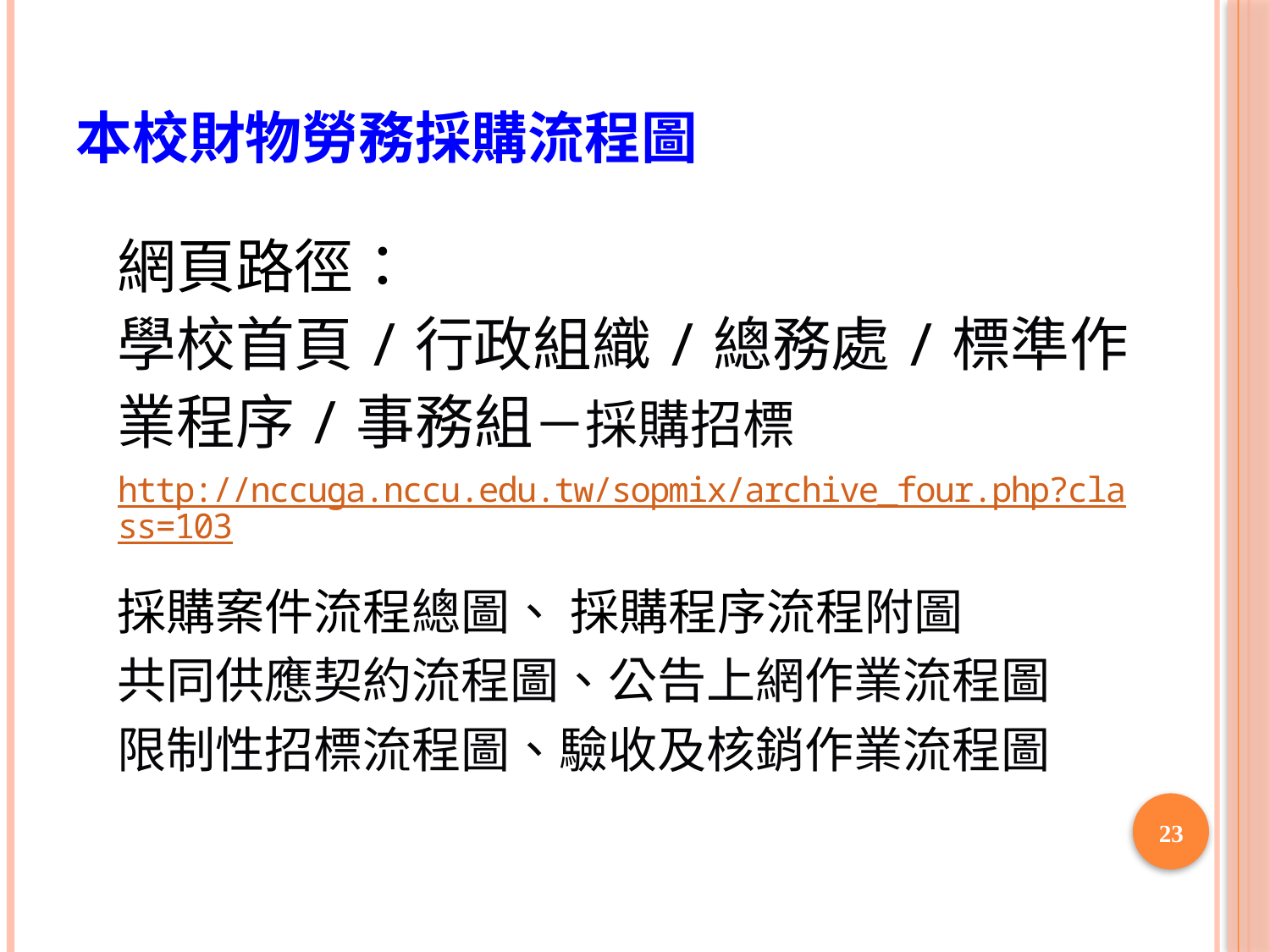

# 本校財物勞務採購流程圖
網頁路徑：
學校首頁/行政組織/總務處/標準作
業程序/事務組－採購招標
http://nccuga.nccu.edu.tw/sopmix/archive_four.php?class=103
採購案件流程總圖、 採購程序流程附圖
共同供應契約流程圖、公告上網作業流程圖
限制性招標流程圖、驗收及核銷作業流程圖
23